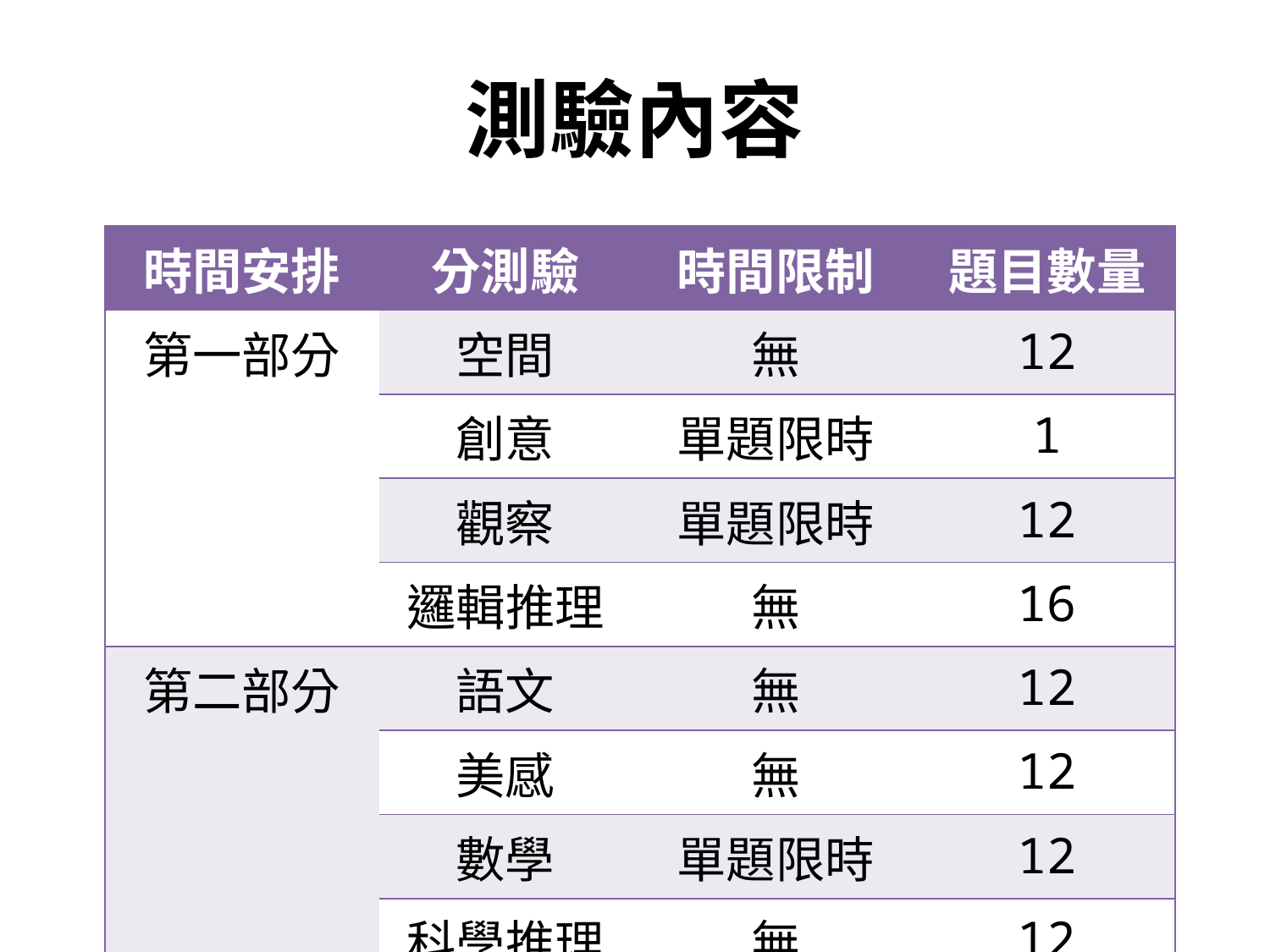

# 測驗內容

| 時間安排 | 分測驗 | 時間限制 | 題目數量 |
| --- | --- | --- | --- |
| 第一部分 | 空間 | 無 | 12 |
|  | 創意 | 單題限時 | 1 |
|  | 觀察 | 單題限時 | 12 |
|  | 邏輯推理 | 無 | 16 |
| 第二部分 | 語文 | 無 | 12 |
|  | 美感 | 無 | 12 |
|  | 數學 | 單題限時 | 12 |
|  | 科學推理 | 無 | 12 |